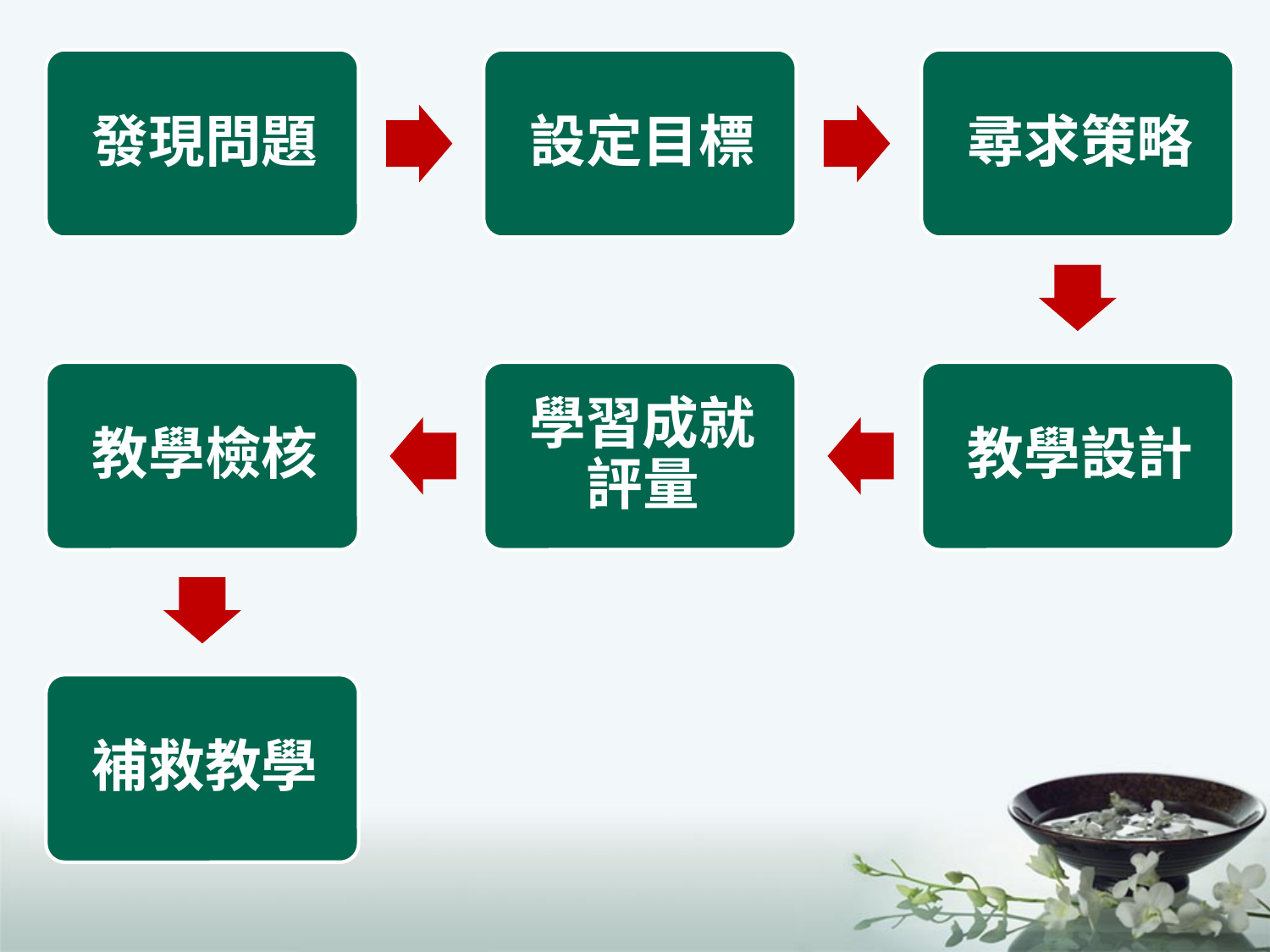

發現問題

設定目標

尋求策略

教學設計

學習成就評量

教學檢核

補救教學